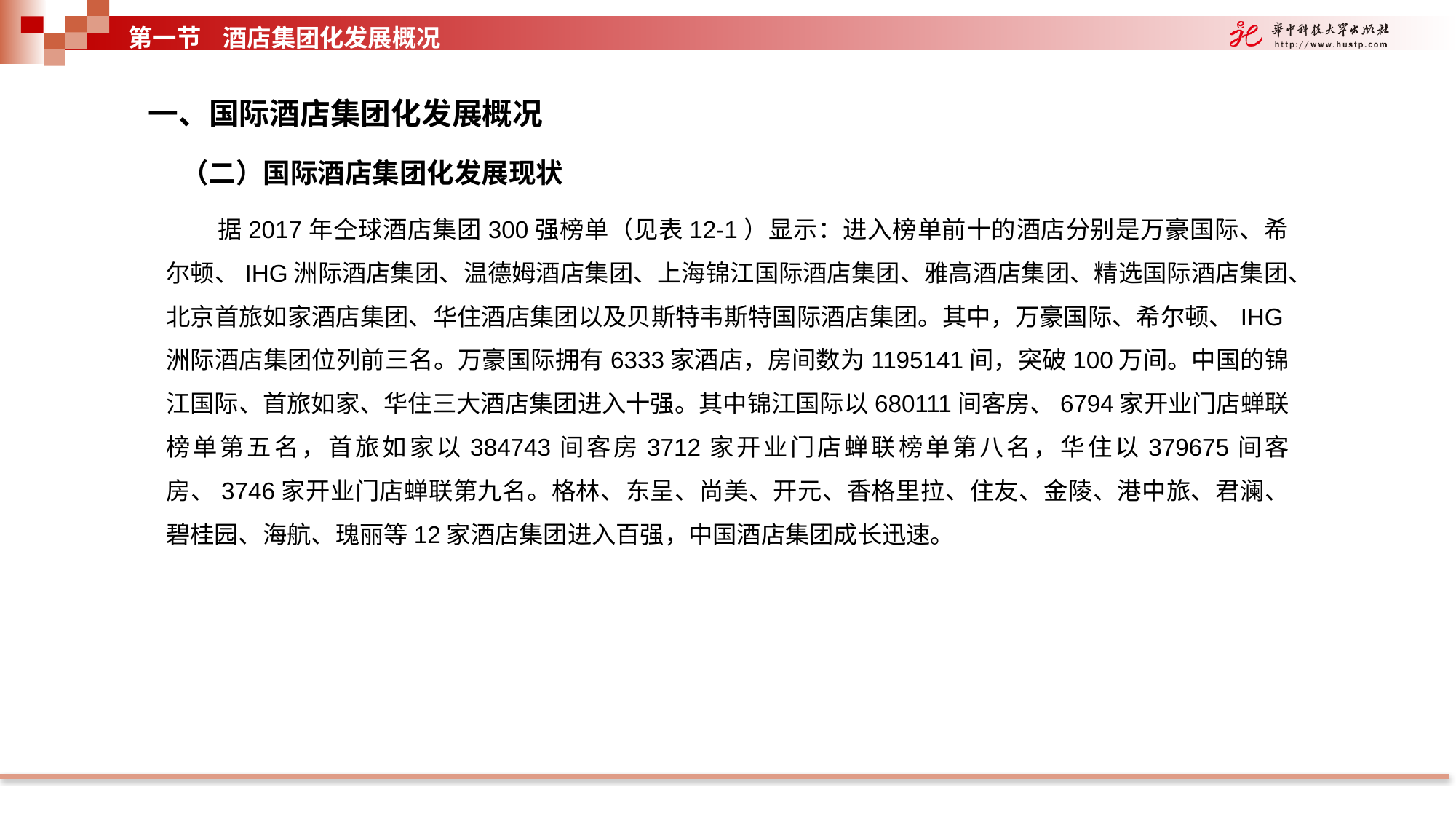

第一节    酒店集团化发展概况
一、国际酒店集团化发展概况
（二）国际酒店集团化发展现状
据2017年仝球酒店集团300强榜单（见表12-1）显示：进入榜单前十的酒店分别是万豪国际、希尔顿、IHG洲际酒店集团、温德姆酒店集团、上海锦江国际酒店集团、雅高酒店集团、精选国际酒店集团、北京首旅如家酒店集团、华住酒店集团以及贝斯特韦斯特国际酒店集团。其中，万豪国际、希尔顿、IHG洲际酒店集团位列前三名。万豪国际拥有6333家酒店，房间数为1195141间，突破100万间。中国的锦江国际、首旅如家、华住三大酒店集团进入十强。其中锦江国际以680111间客房、6794家开业门店蝉联榜单第五名，首旅如家以384743间客房3712家开业门店蝉联榜单第八名，华住以379675间客房、3746家开业门店蝉联第九名。格林、东呈、尚美、开元、香格里拉、住友、金陵、港中旅、君澜、碧桂园、海航、瑰丽等12家酒店集团进入百强，中国酒店集团成长迅速。